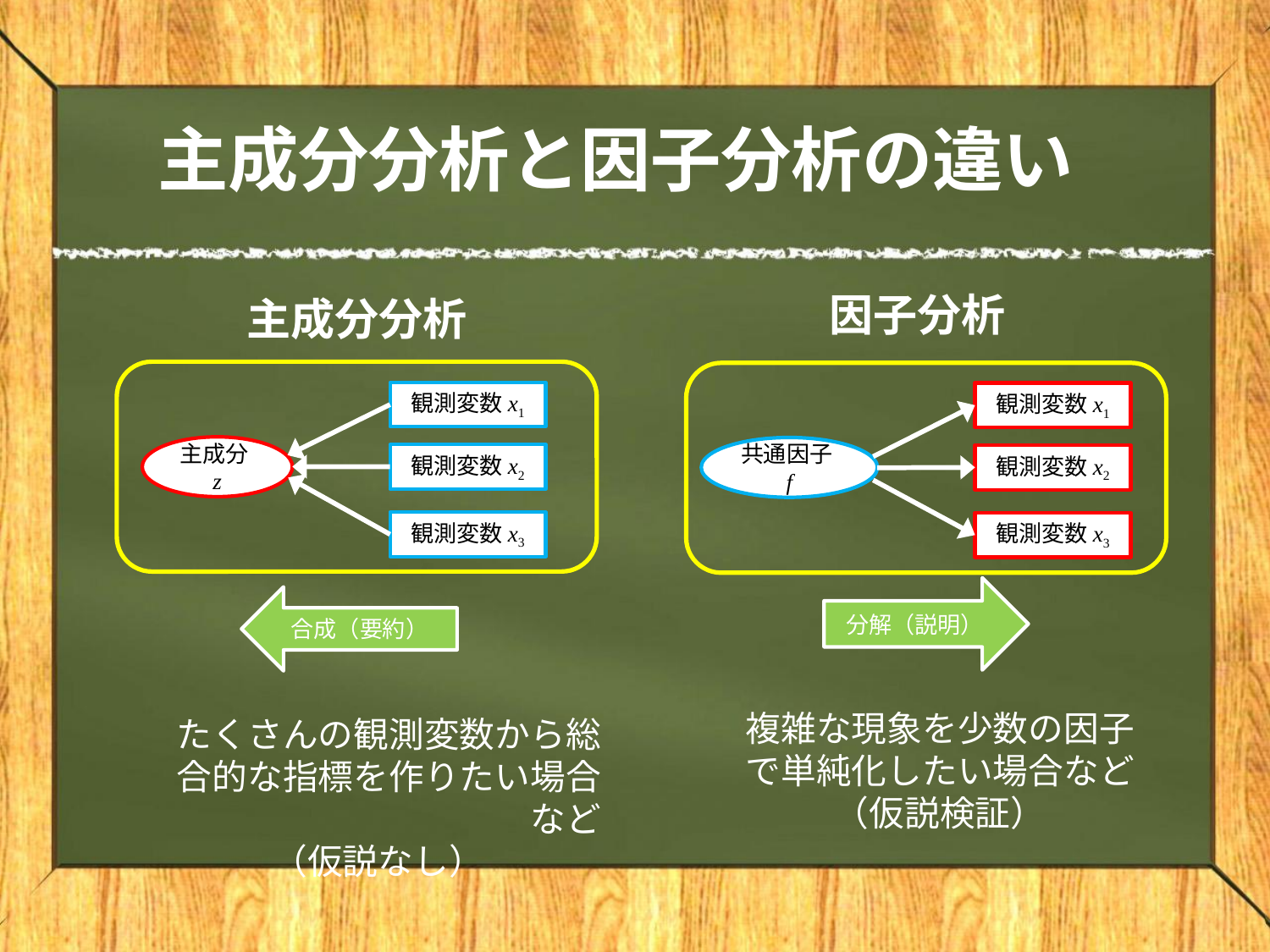

# 主成分分析と因子分析の違い
因子分析
主成分分析

観測変数x1
観測変数x1
主成分z
共通因子f
観測変数x2
観測変数x2
観測変数x3
観測変数x3
分解（説明）
合成（要約）
複雑な現象を少数の因子で単純化したい場合など
（仮説検証）
たくさんの観測変数から総合的な指標を作りたい場合など
（仮説なし）